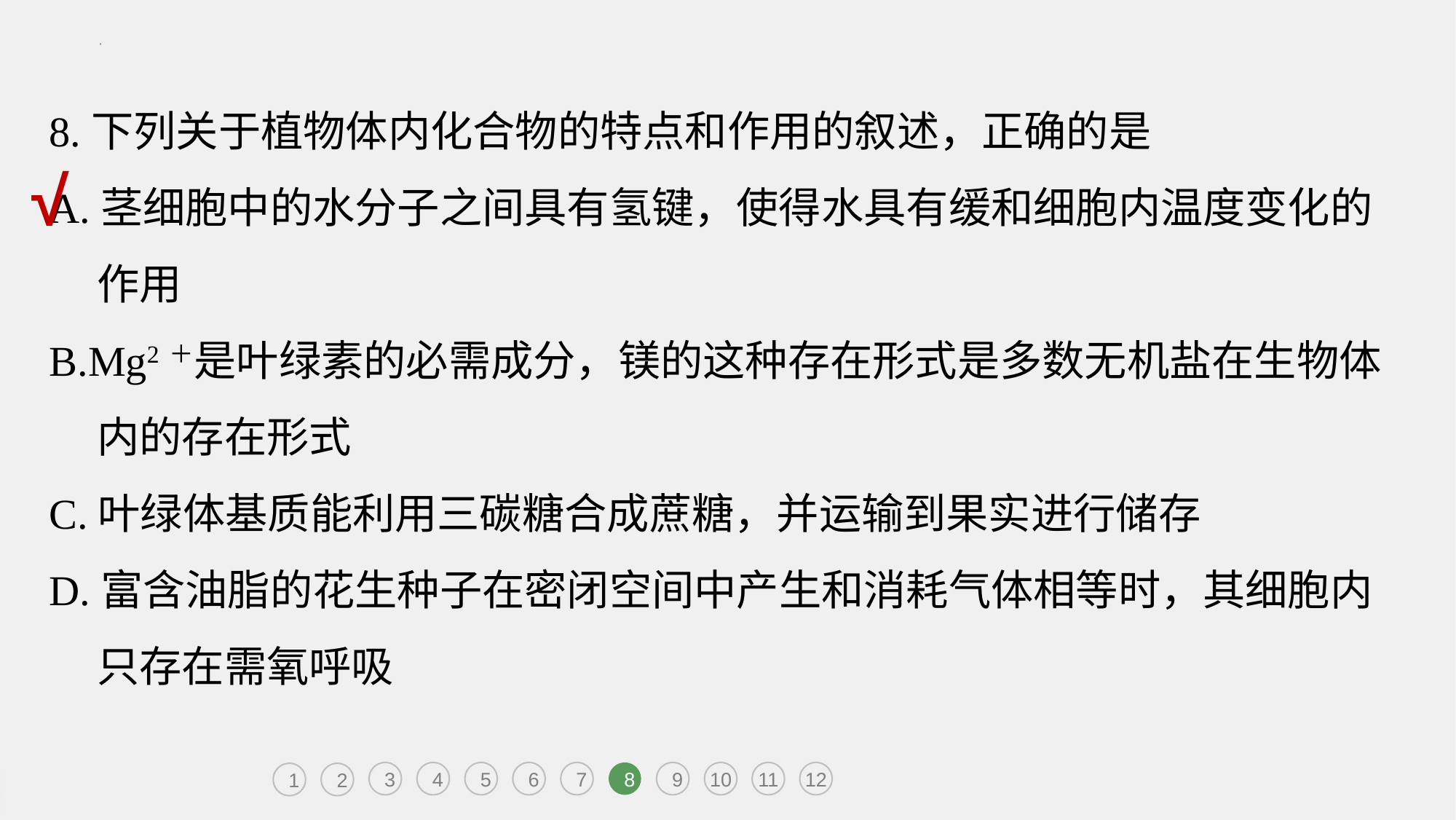

8.下列关于植物体内化合物的特点和作用的叙述，正确的是
A.茎细胞中的水分子之间具有氢键，使得水具有缓和细胞内温度变化的
    作用
B.Mg2＋是叶绿素的必需成分，镁的这种存在形式是多数无机盐在生物体
    内的存在形式
C.叶绿体基质能利用三碳糖合成蔗糖，并运输到果实进行储存
D.富含油脂的花生种子在密闭空间中产生和消耗气体相等时，其细胞内
    只存在需氧呼吸
√
3
4
5
6
7
8
9
10
11
12
1
2